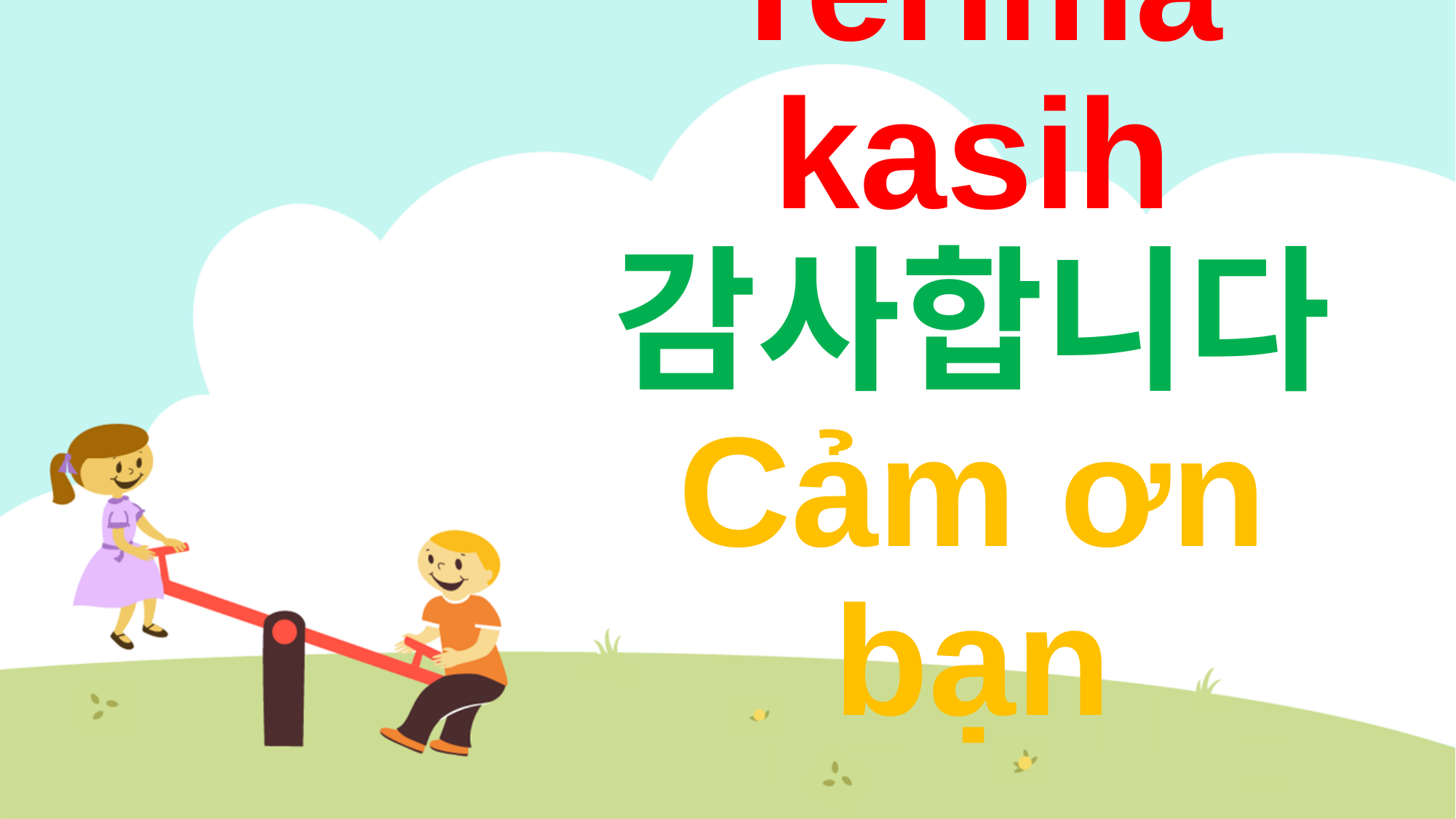

# ありがと Terima kasih 감사합니다 Cảm ơn bạn